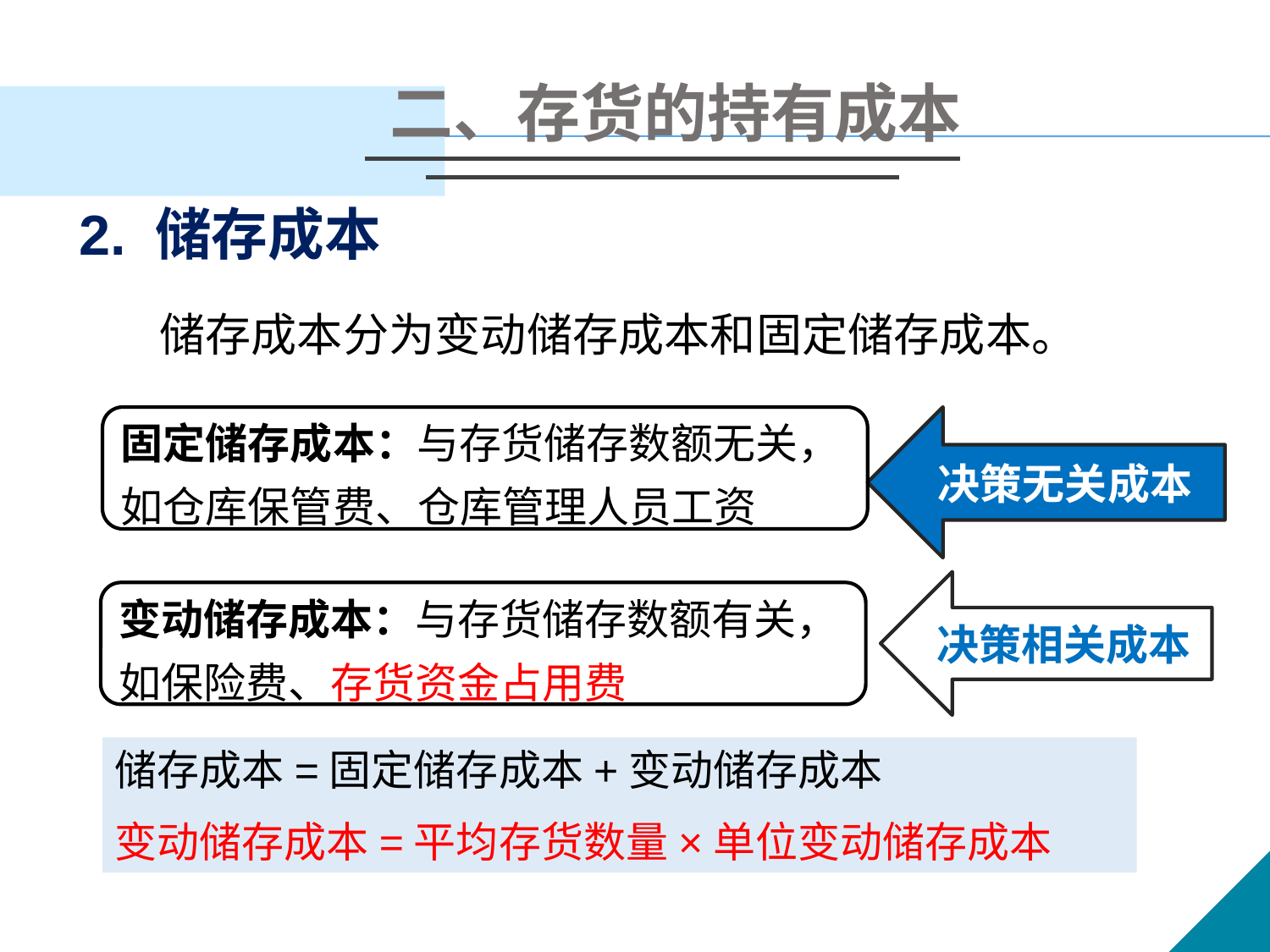

二、存货的持有成本
2. 储存成本
储存成本分为变动储存成本和固定储存成本。
固定储存成本：与存货储存数额无关，如仓库保管费、仓库管理人员工资
决策无关成本
决策相关成本
变动储存成本：与存货储存数额有关，如保险费、存货资金占用费
储存成本=固定储存成本+变动储存成本
变动储存成本=平均存货数量×单位变动储存成本